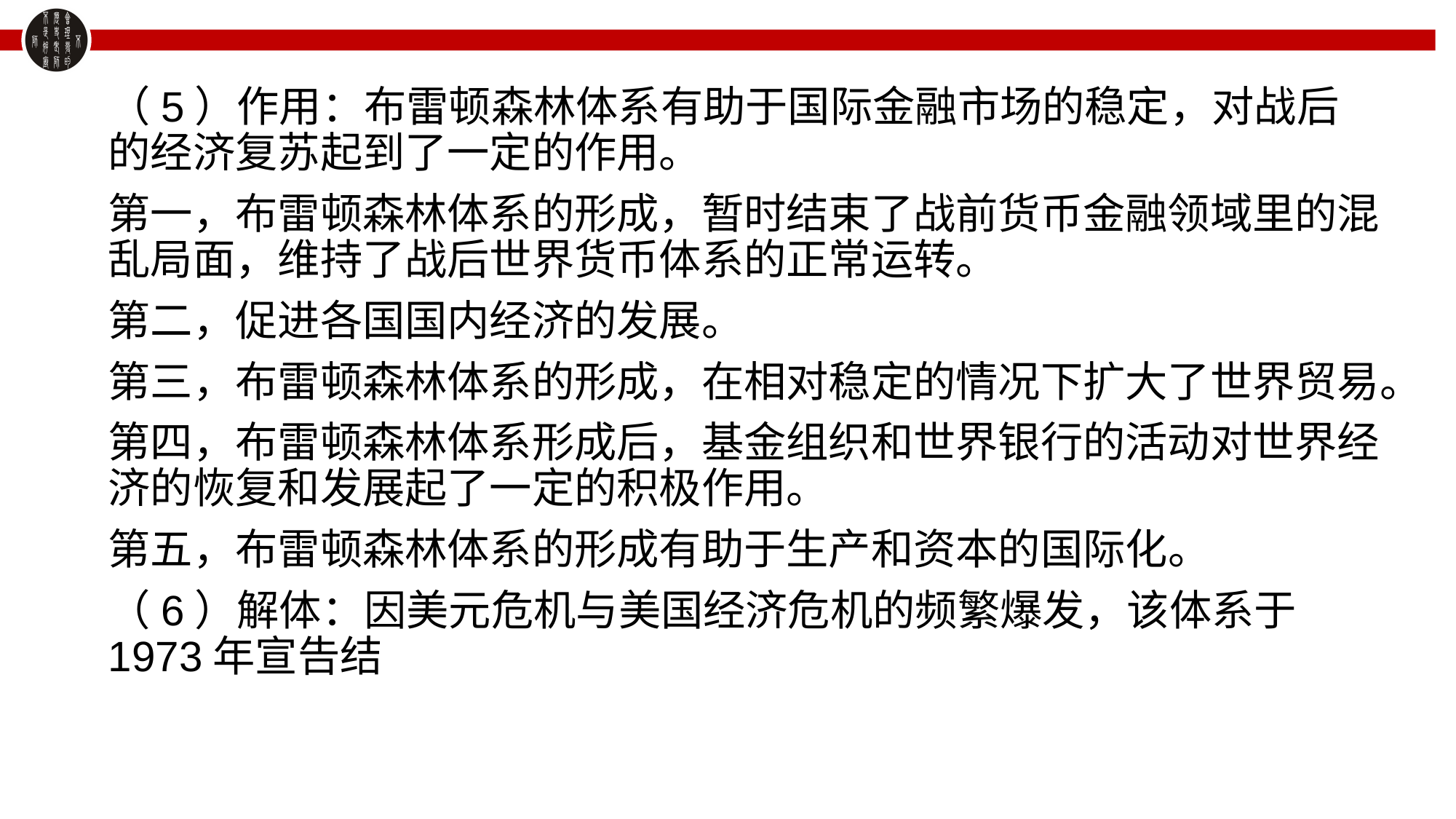

（5）作用：布雷顿森林体系有助于国际金融市场的稳定，对战后的经济复苏起到了一定的作用。
第一，布雷顿森林体系的形成，暂时结束了战前货币金融领域里的混乱局面，维持了战后世界货币体系的正常运转。
第二，促进各国国内经济的发展。
第三，布雷顿森林体系的形成，在相对稳定的情况下扩大了世界贸易。
第四，布雷顿森林体系形成后，基金组织和世界银行的活动对世界经济的恢复和发展起了一定的积极作用。
第五，布雷顿森林体系的形成有助于生产和资本的国际化。
（6）解体：因美元危机与美国经济危机的频繁爆发，该体系于1973年宣告结